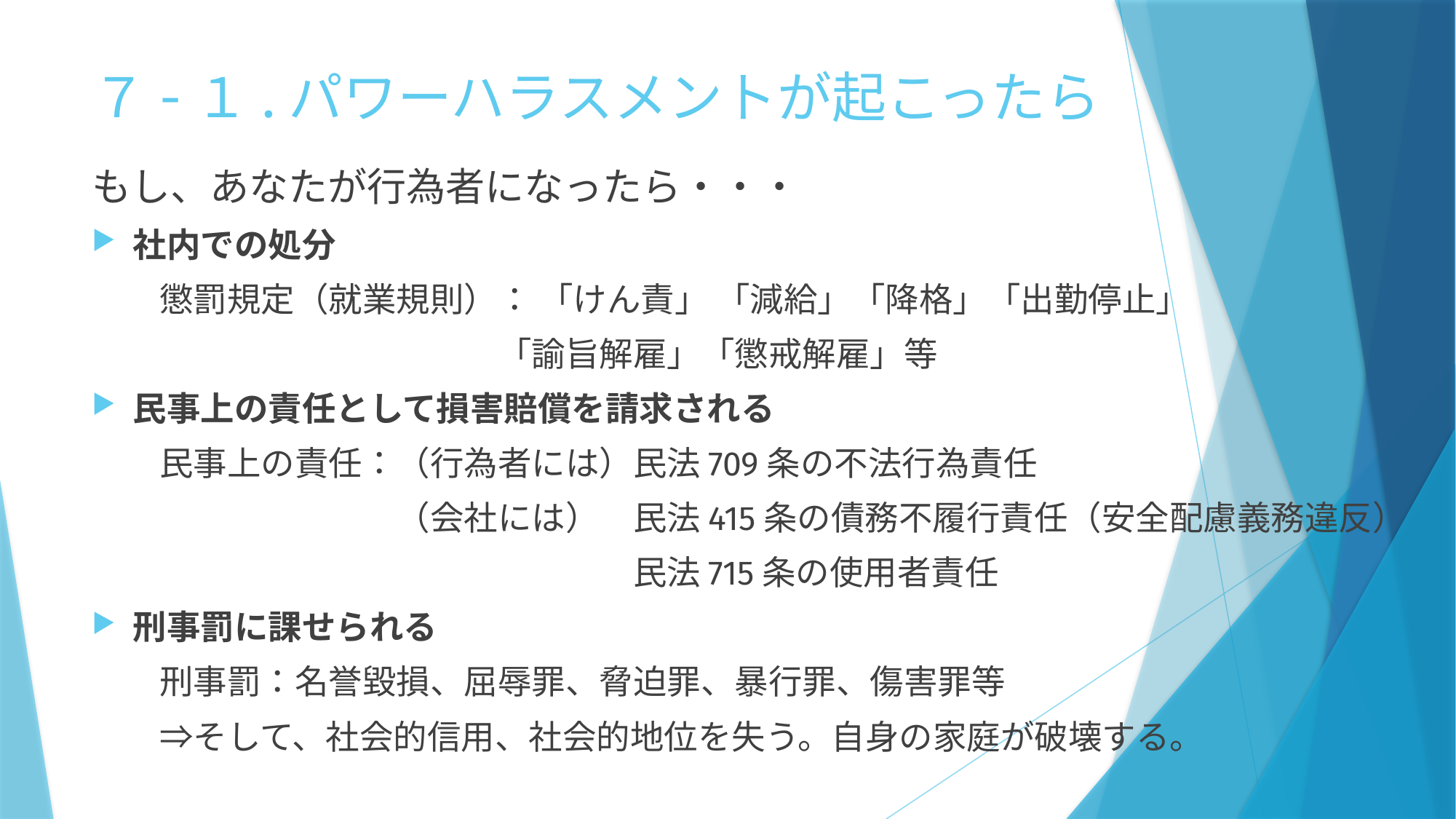

# ７-１.パワーハラスメントが起こったら
もし、あなたが行為者になったら・・・
社内での処分
　　懲罰規定（就業規則）： 「けん責」 「減給」「降格」「出勤停止」
　　　　　　　　　　　　「諭旨解雇」「懲戒解雇」等
民事上の責任として損害賠償を請求される
　　民事上の責任：（行為者には）民法709条の不法行為責任
　　　　　　　　　（会社には）　民法415条の債務不履行責任（安全配慮義務違反）
　　　　　　　　　　　　　　　　民法715条の使用者責任
刑事罰に課せられる
　　刑事罰：名誉毀損、屈辱罪、脅迫罪、暴行罪、傷害罪等
　　⇒そして、社会的信用、社会的地位を失う。自身の家庭が破壊する。